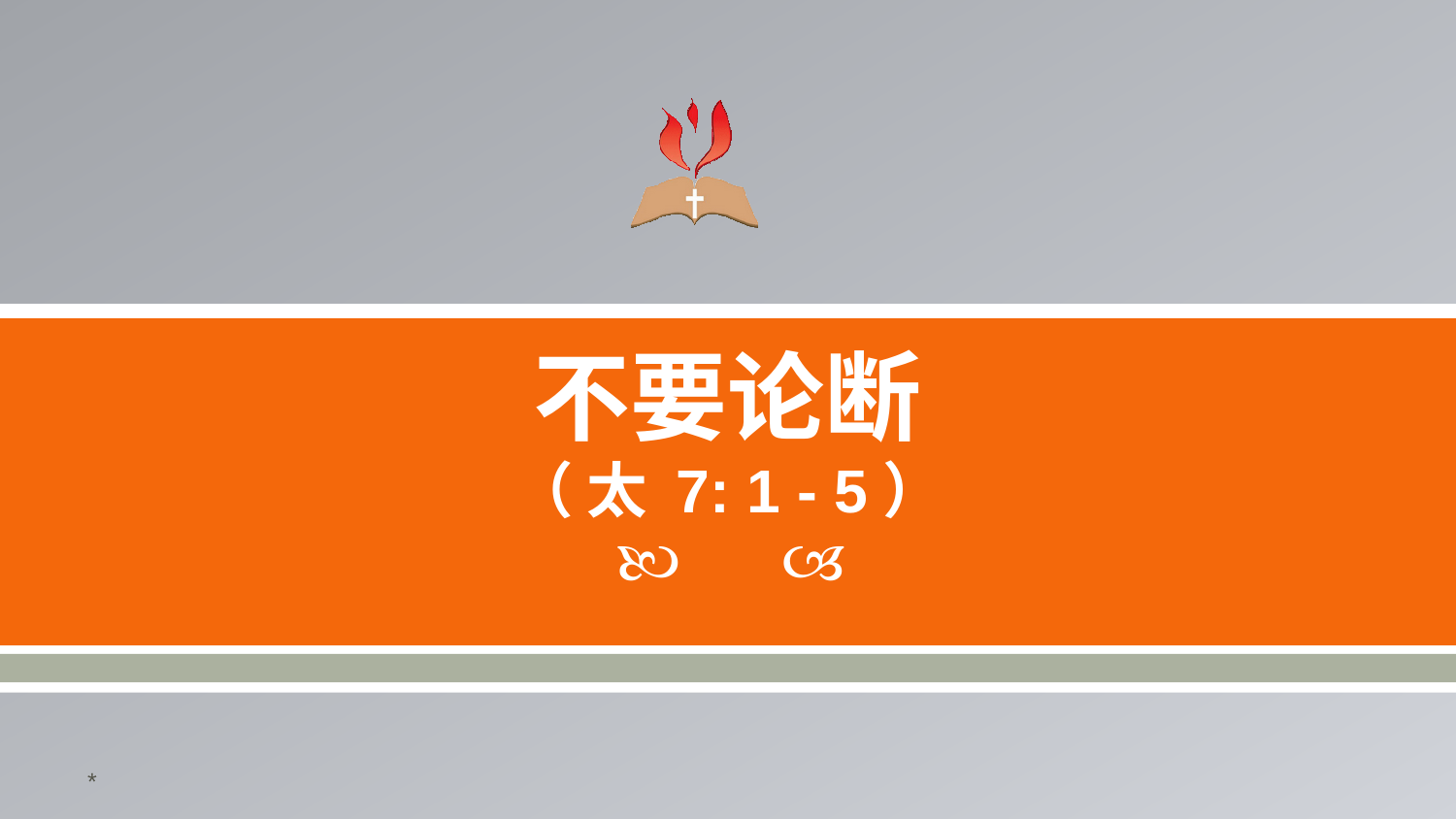

不要论断
（ 太 7: 1 - 5）
*